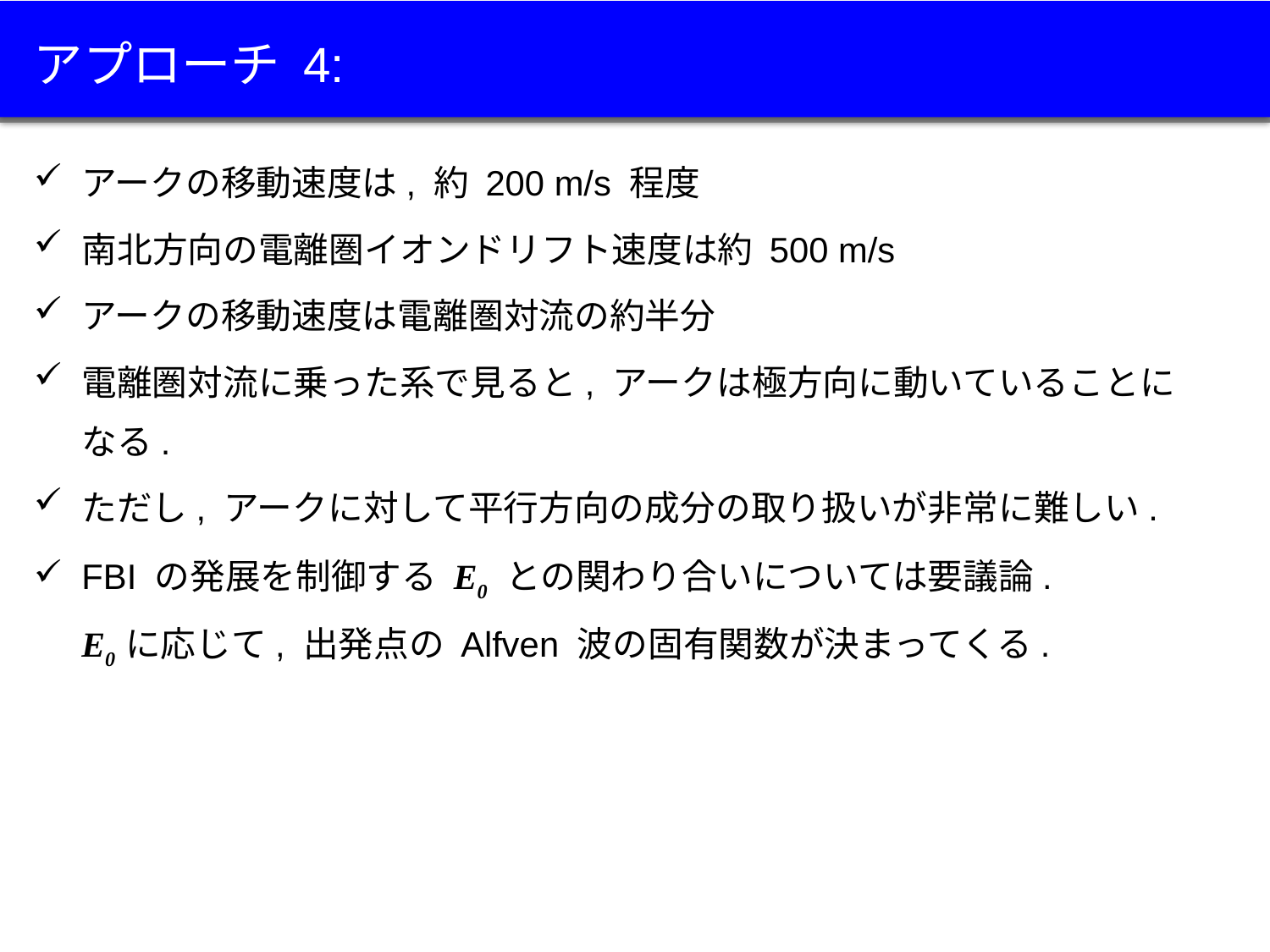

# アプローチ 4:
アークの移動速度は, 約 200 m/s 程度
南北方向の電離圏イオンドリフト速度は約 500 m/s
アークの移動速度は電離圏対流の約半分
電離圏対流に乗った系で見ると, アークは極方向に動いていることになる.
ただし, アークに対して平行方向の成分の取り扱いが非常に難しい.
FBI の発展を制御する E0 との関わり合いについては要議論.
E0 に応じて, 出発点の Alfven 波の固有関数が決まってくる.